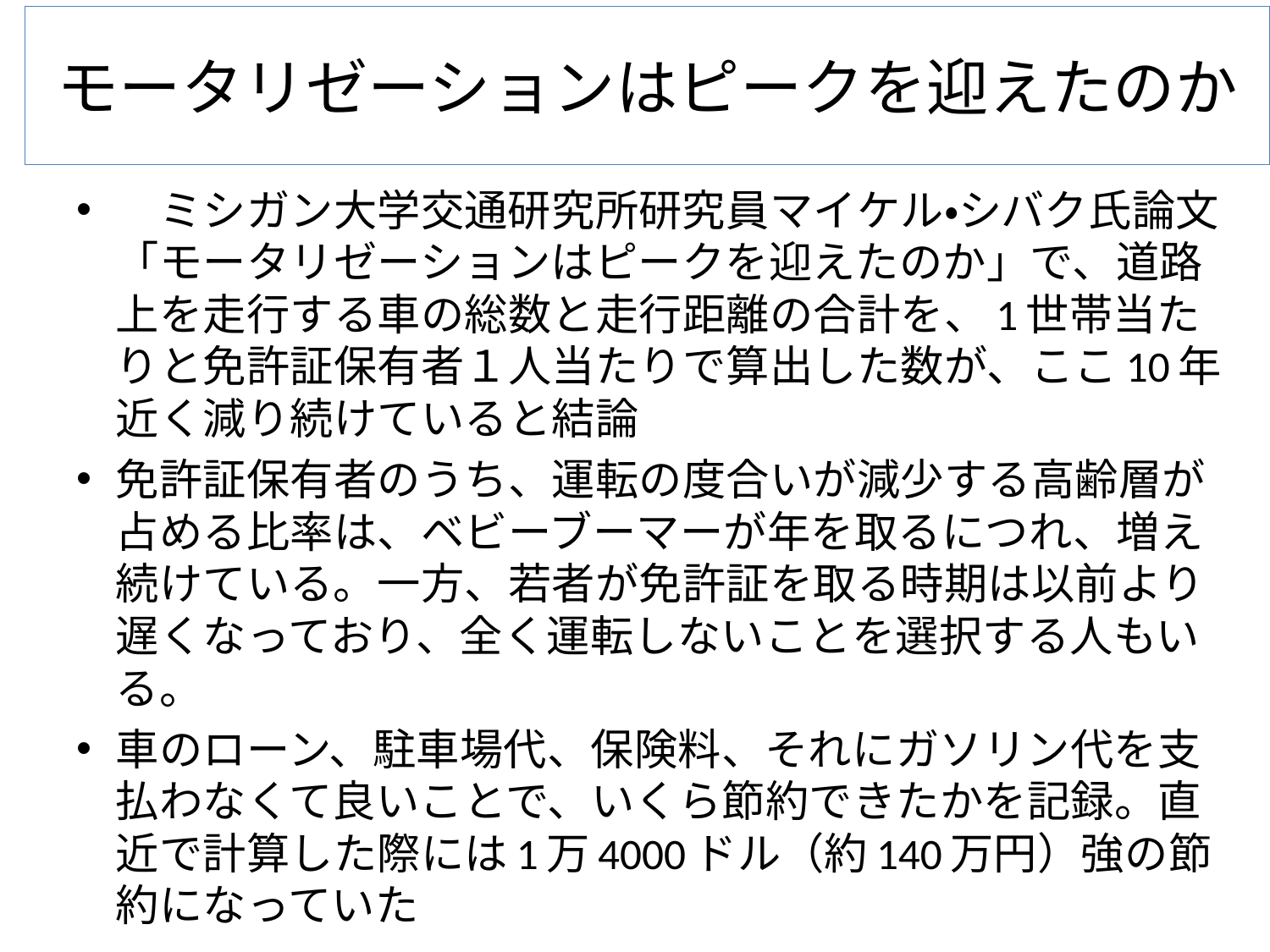

# モータリゼーションはピークを迎えたのか
　ミシガン大学交通研究所研究員マイケル・シバク氏論文「モータリゼーションはピークを迎えたのか」で、道路上を走行する車の総数と走行距離の合計を、1世帯当たりと免許証保有者１人当たりで算出した数が、ここ10年近く減り続けていると結論
免許証保有者のうち、運転の度合いが減少する高齢層が占める比率は、ベビーブーマーが年を取るにつれ、増え続けている。一方、若者が免許証を取る時期は以前より遅くなっており、全く運転しないことを選択する人もいる。
車のローン、駐車場代、保険料、それにガソリン代を支払わなくて良いことで、いくら節約できたかを記録。直近で計算した際には1万4000ドル（約140万円）強の節約になっていた